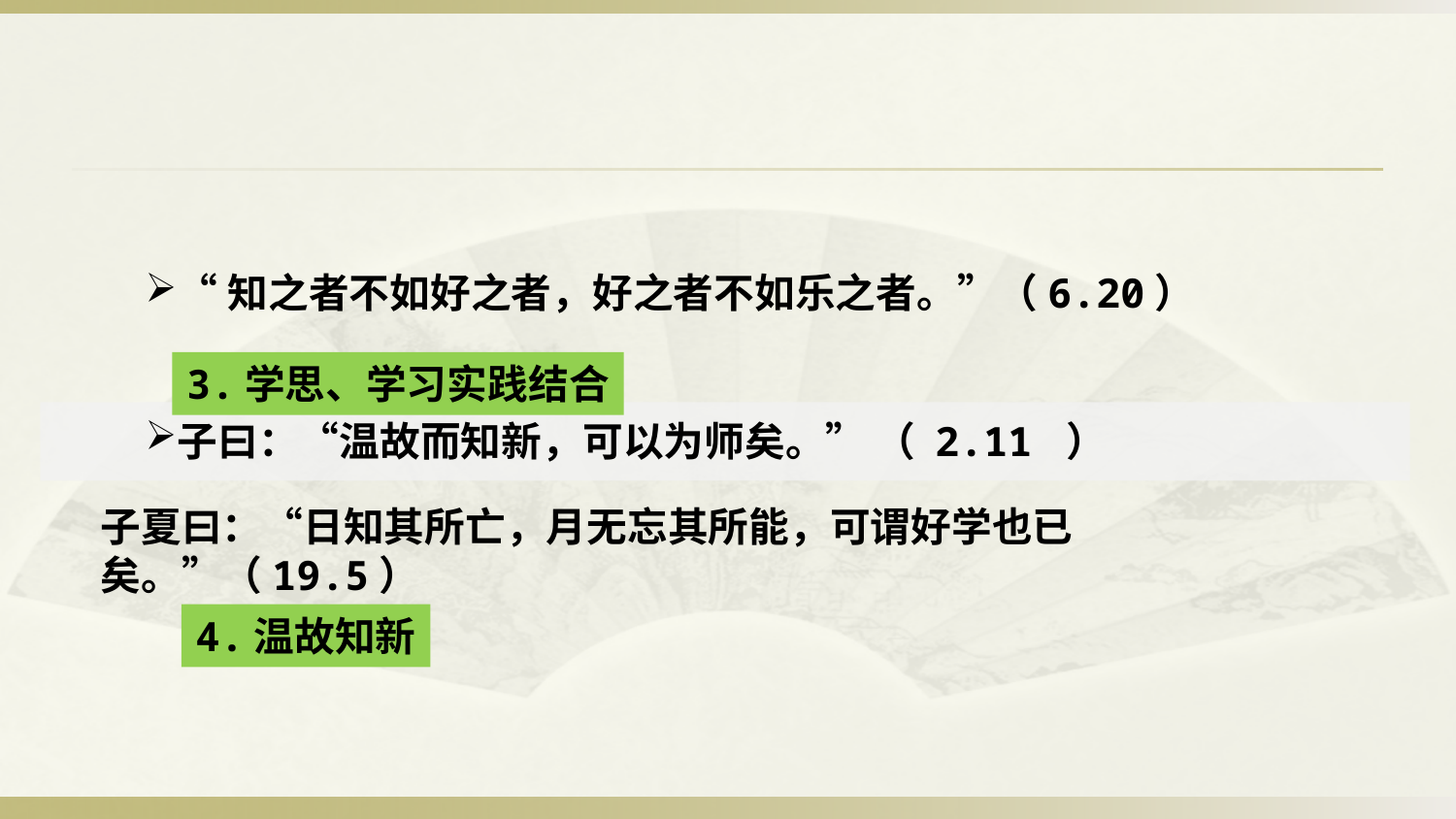

“知之者不如好之者，好之者不如乐之者。”（6.20）
3.学思、学习实践结合

子曰：“温故而知新，可以为师矣。” （ 2.11 ）
子夏曰：“日知其所亡，月无忘其所能，可谓好学也已矣。”（19.5）

4.温故知新